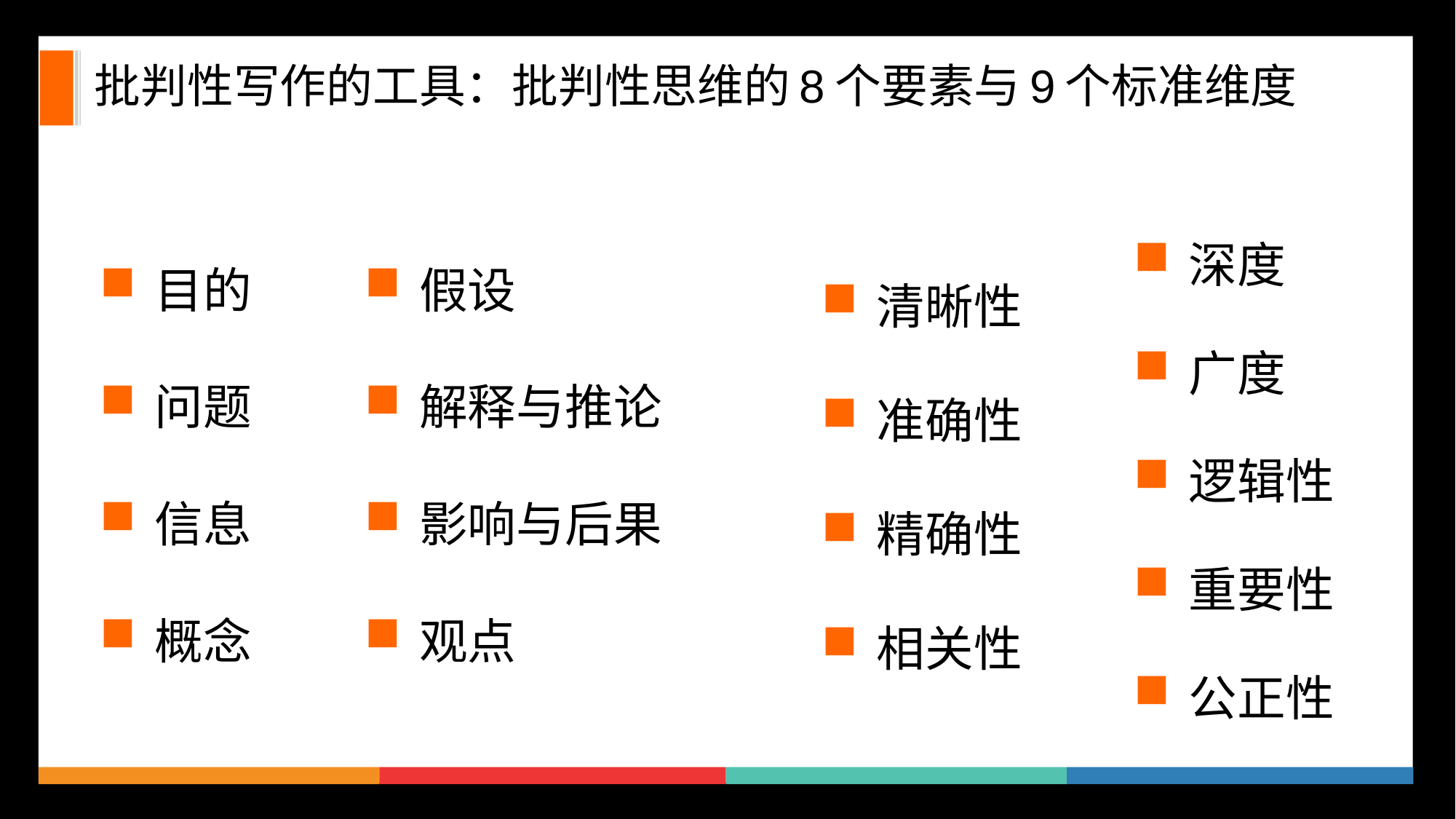

# 批判性写作的工具：批判性思维的8个要素与9个标准维度

深度
广度
逻辑性
重要性
公正性
目的
问题
信息
概念
假设
解释与推论
影响与后果
观点
清晰性
准确性
精确性
相关性